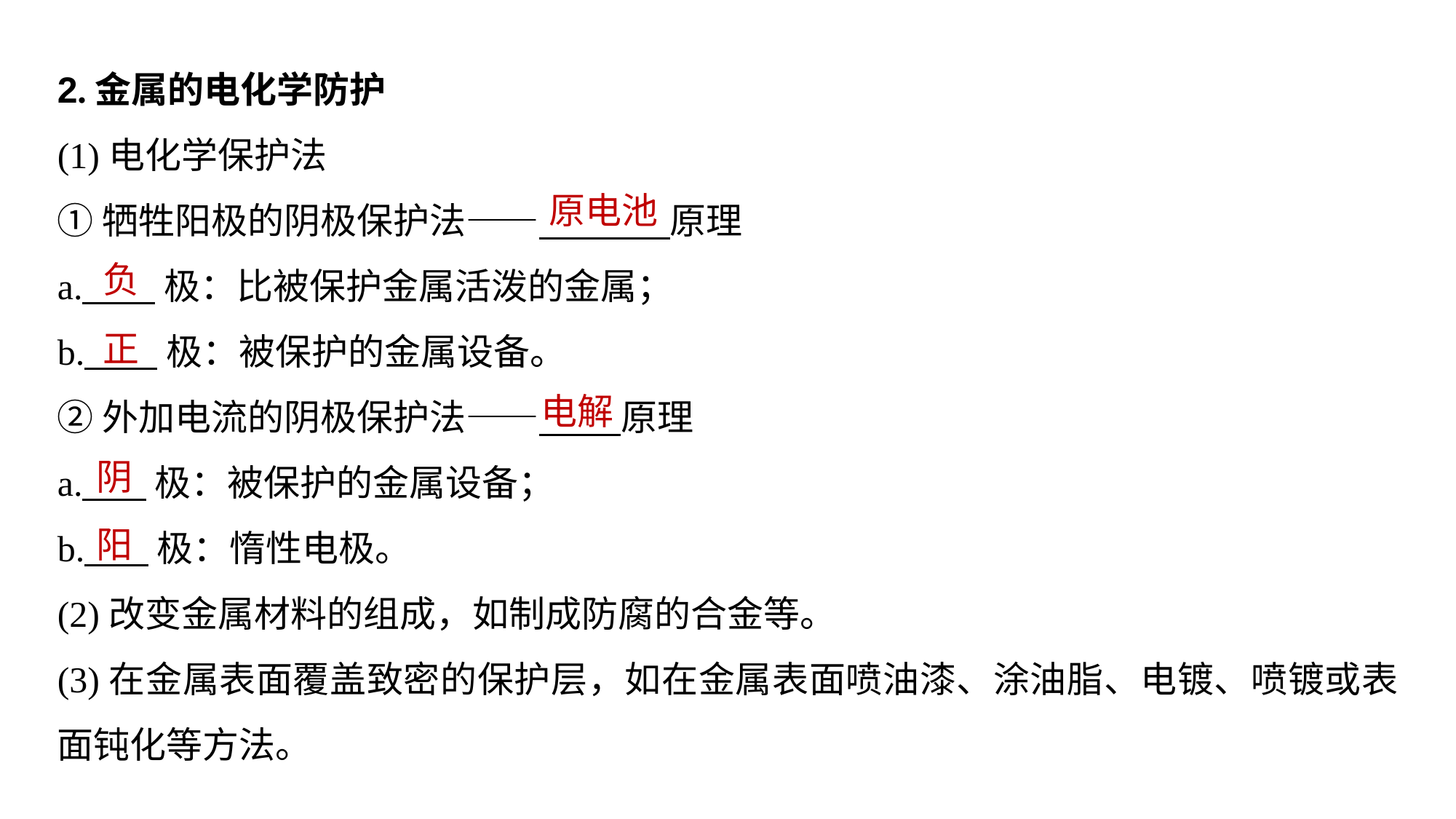

2.金属的电化学防护
(1)电化学保护法
①牺牲阳极的阴极保护法——                原理
a.        极：比被保护金属活泼的金属；
b.        极：被保护的金属设备。
②外加电流的阴极保护法——          原理
a.       极：被保护的金属设备；
b.       极：惰性电极。
(2)改变金属材料的组成，如制成防腐的合金等。
(3)在金属表面覆盖致密的保护层，如在金属表面喷油漆、涂油脂、电镀、喷镀或表面钝化等方法。
原电池
负
正
电解
阴
阳